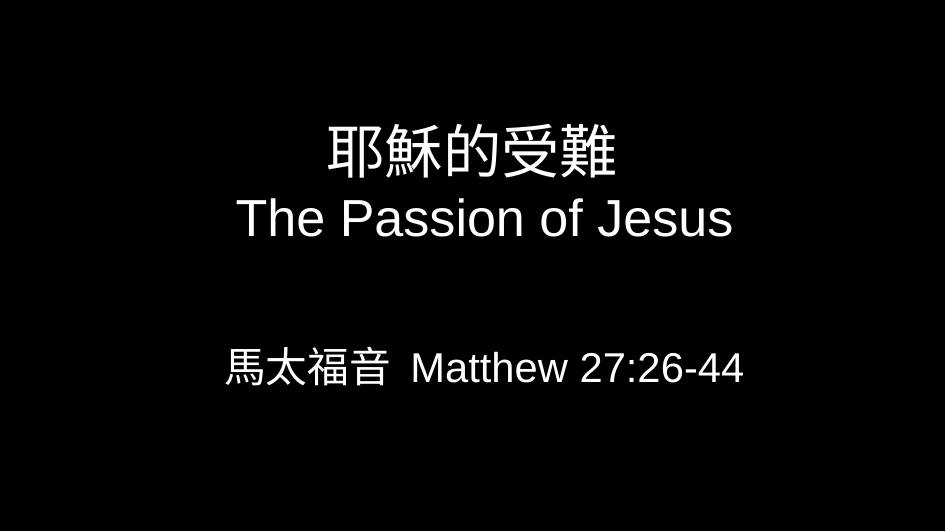

# 耶穌的受難 The Passion of Jesus
馬太福音 Matthew 27:26-44